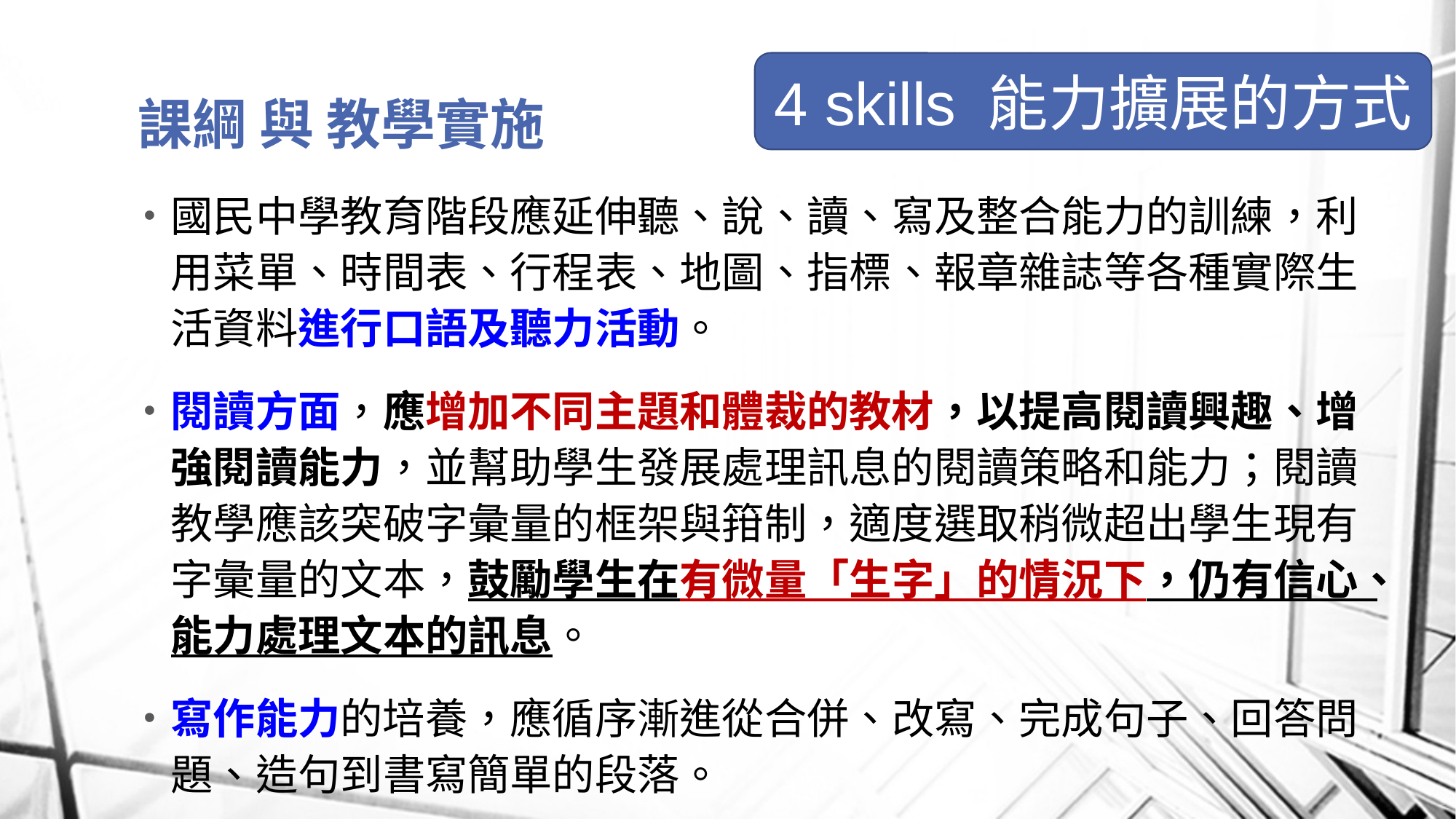

4 skills 能力擴展的方式
# 課綱 與 教學實施
國民中學教育階段應延伸聽、說、讀、寫及整合能力的訓練，利用菜單、時間表、行程表、地圖、指標、報章雜誌等各種實際生活資料進行口語及聽力活動。
閱讀方面，應增加不同主題和體裁的教材，以提高閱讀興趣、增強閱讀能力，並幫助學生發展處理訊息的閱讀策略和能力；閱讀教學應該突破字彙量的框架與箝制，適度選取稍微超出學生現有字彙量的文本，鼓勵學生在有微量「生字」的情況下，仍有信心、能力處理文本的訊息。
寫作能力的培養，應循序漸進從合併、改寫、完成句子、回答問題、造句到書寫簡單的段落。